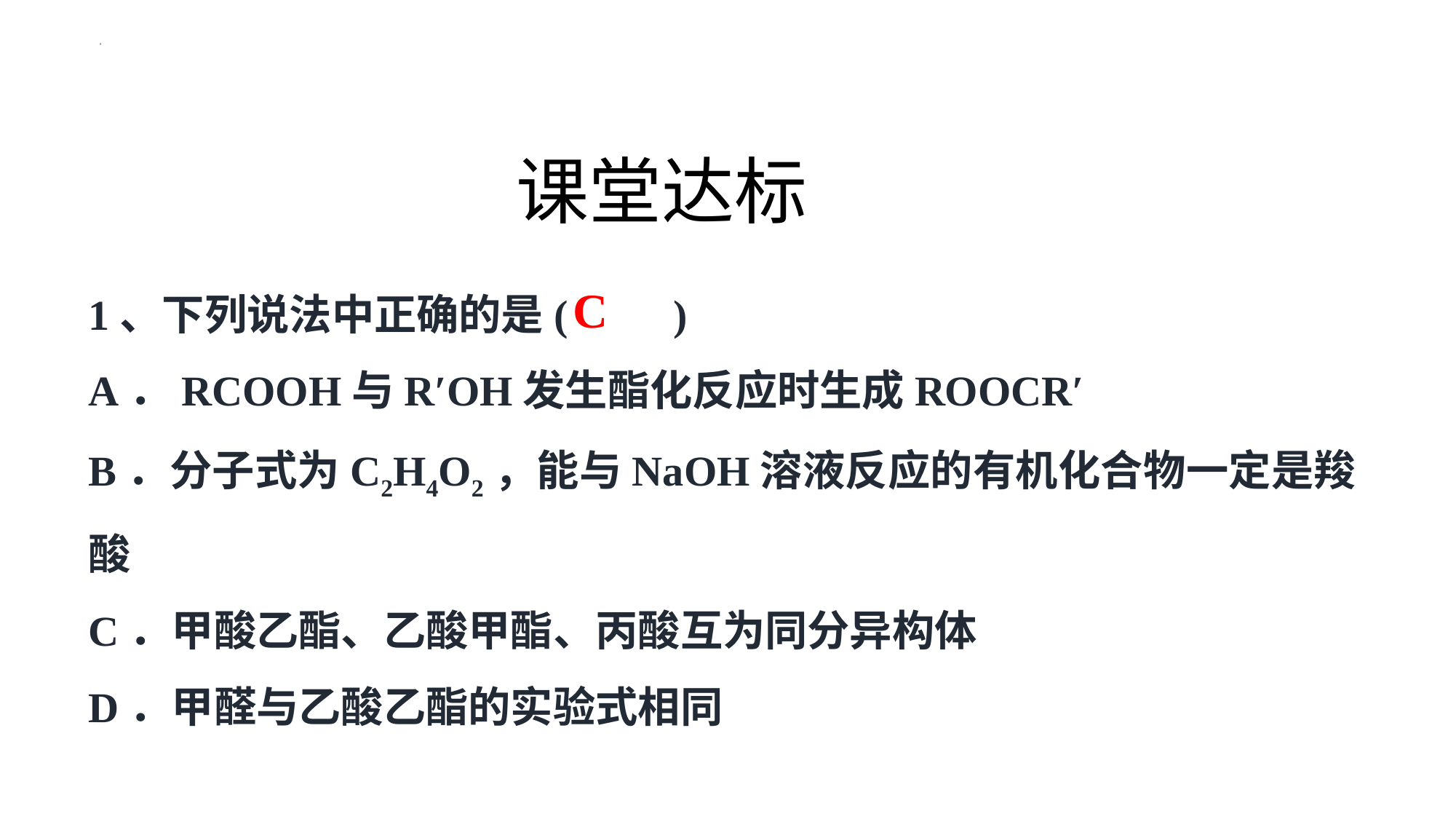

课堂达标
1、下列说法中正确的是(　　)
A．RCOOH与R′OH发生酯化反应时生成ROOCR′
B．分子式为C2H4O2，能与NaOH溶液反应的有机化合物一定是羧酸
C．甲酸乙酯、乙酸甲酯、丙酸互为同分异构体
D．甲醛与乙酸乙酯的实验式相同
C